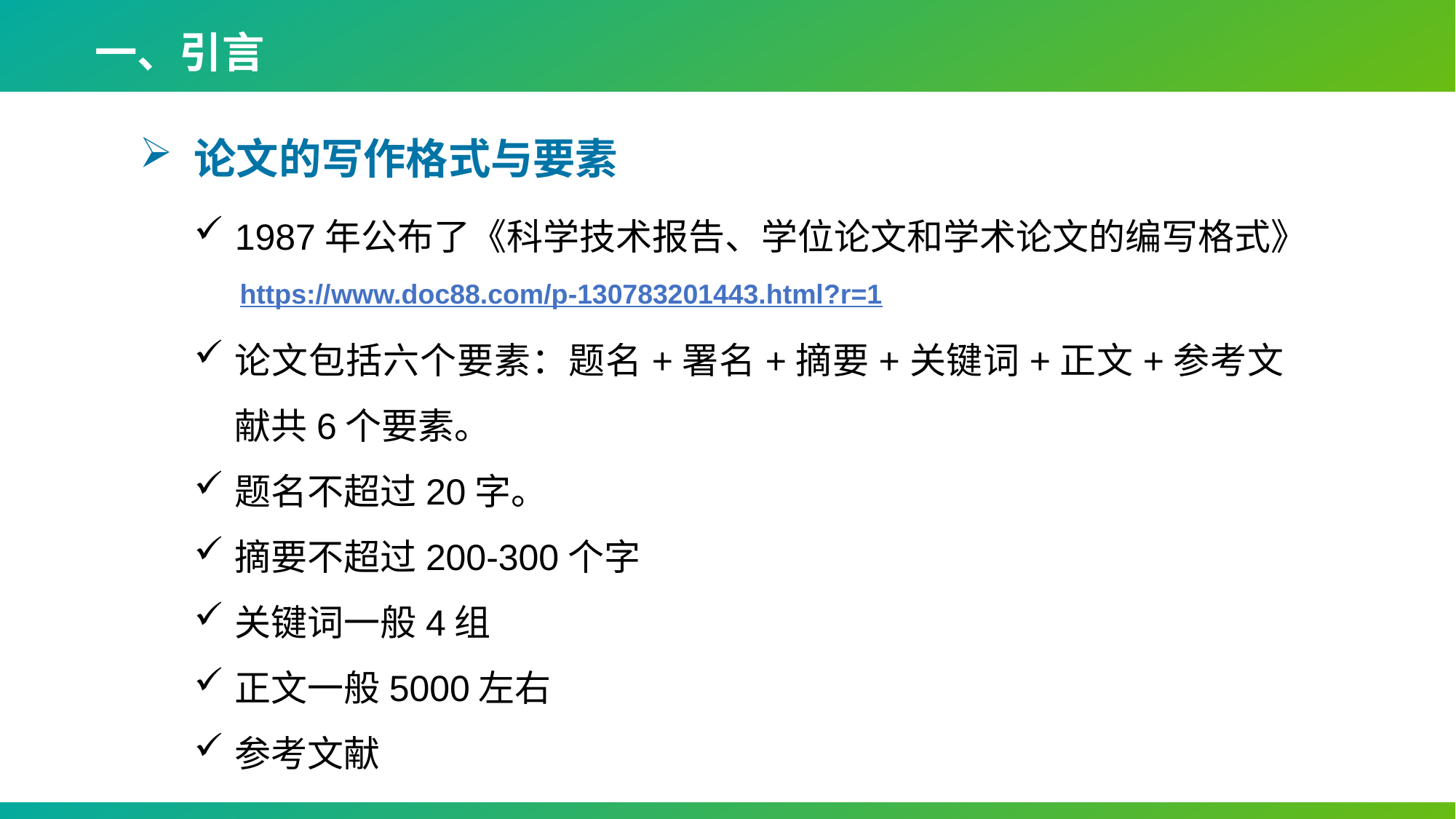

一、引言
论文的写作格式与要素
1987年公布了《科学技术报告、学位论文和学术论文的编写格式》
https://www.doc88.com/p-130783201443.html?r=1

论文包括六个要素：题名+署名+摘要+关键词+正文+参考文献共6个要素。
题名不超过20字。
摘要不超过200-300个字
关键词一般4组
正文一般5000左右
参考文献